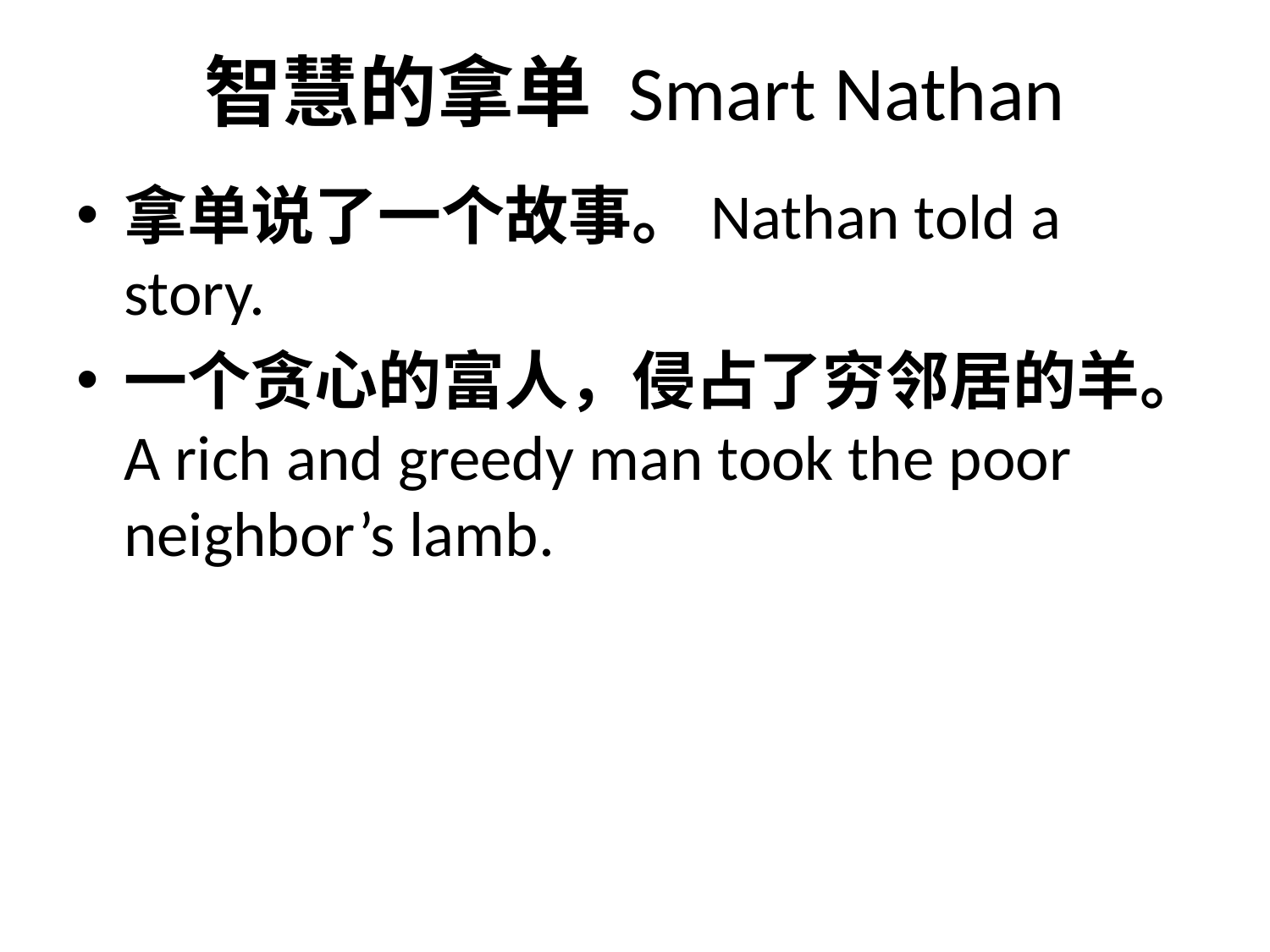

# 智慧的拿单 Smart Nathan
拿单说了一个故事。Nathan told a story.
一个贪心的富人，侵占了穷邻居的羊。A rich and greedy man took the poor neighbor’s lamb.